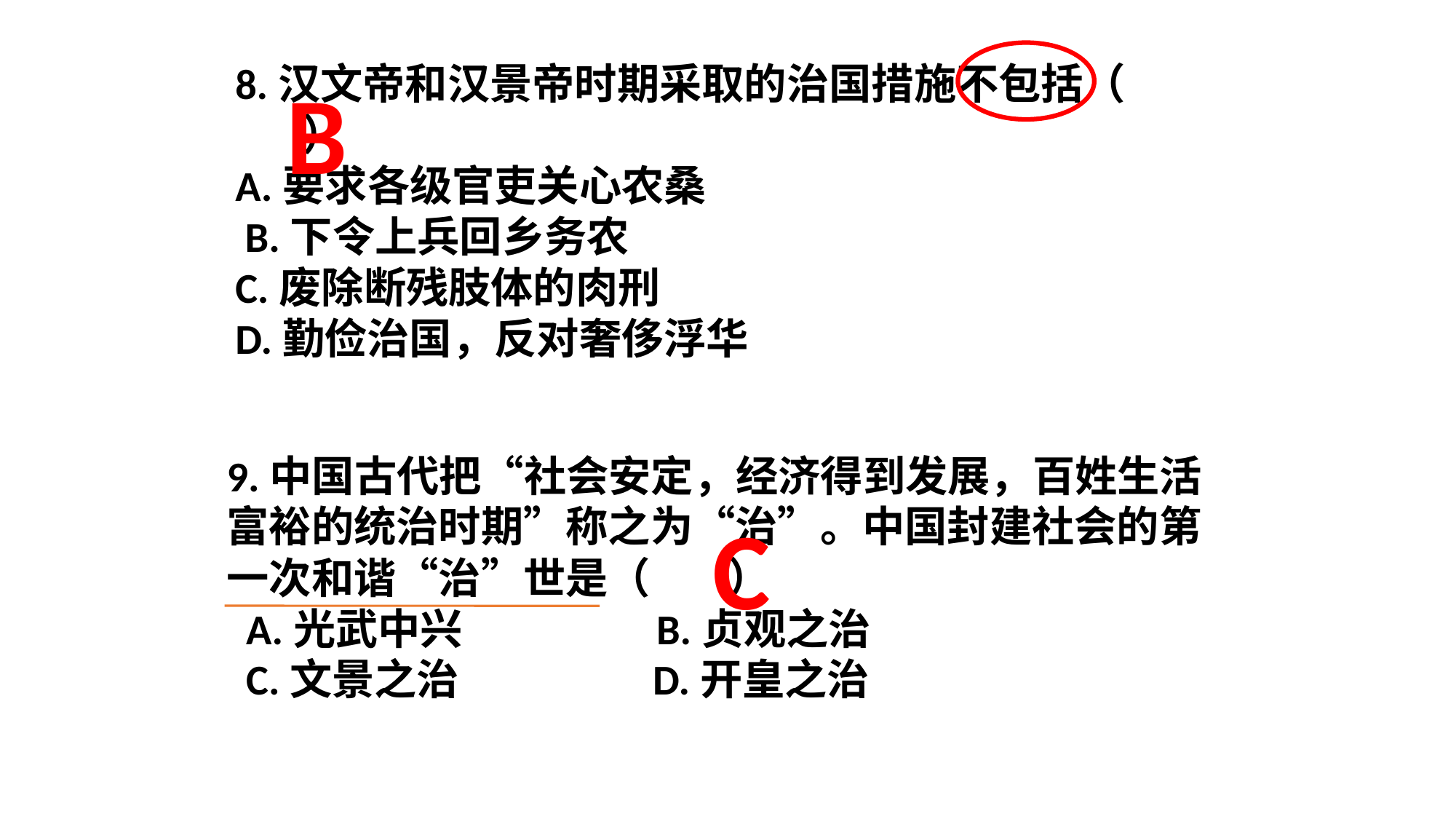

8.汉文帝和汉景帝时期采取的治国措施不包括（        ）
A.要求各级官吏关心农桑
 B.下令上兵回乡务农
C.废除断残肢体的肉刑
D.勤俭治国，反对奢侈浮华

B
9.中国古代把“社会安定，经济得到发展，百姓生活富裕的统治时期”称之为“治”。中国封建社会的第一次和谐“治”世是（        ）
  A.光武中兴                   B.贞观之治
  C.文景之治                   D.开皇之治
C